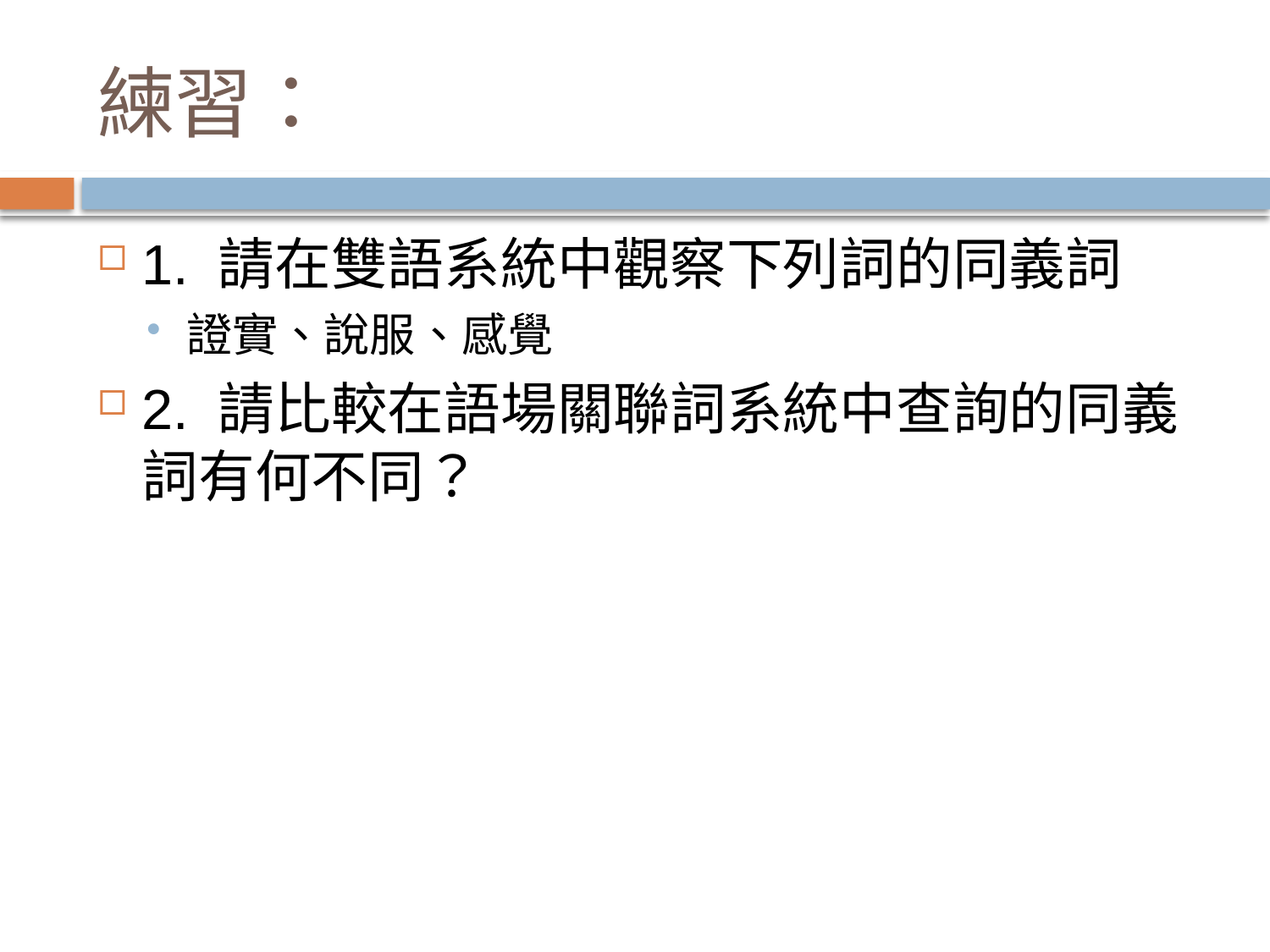

# 練習：
1. 請在雙語系統中觀察下列詞的同義詞
證實、說服、感覺
2. 請比較在語場關聯詞系統中查詢的同義詞有何不同？